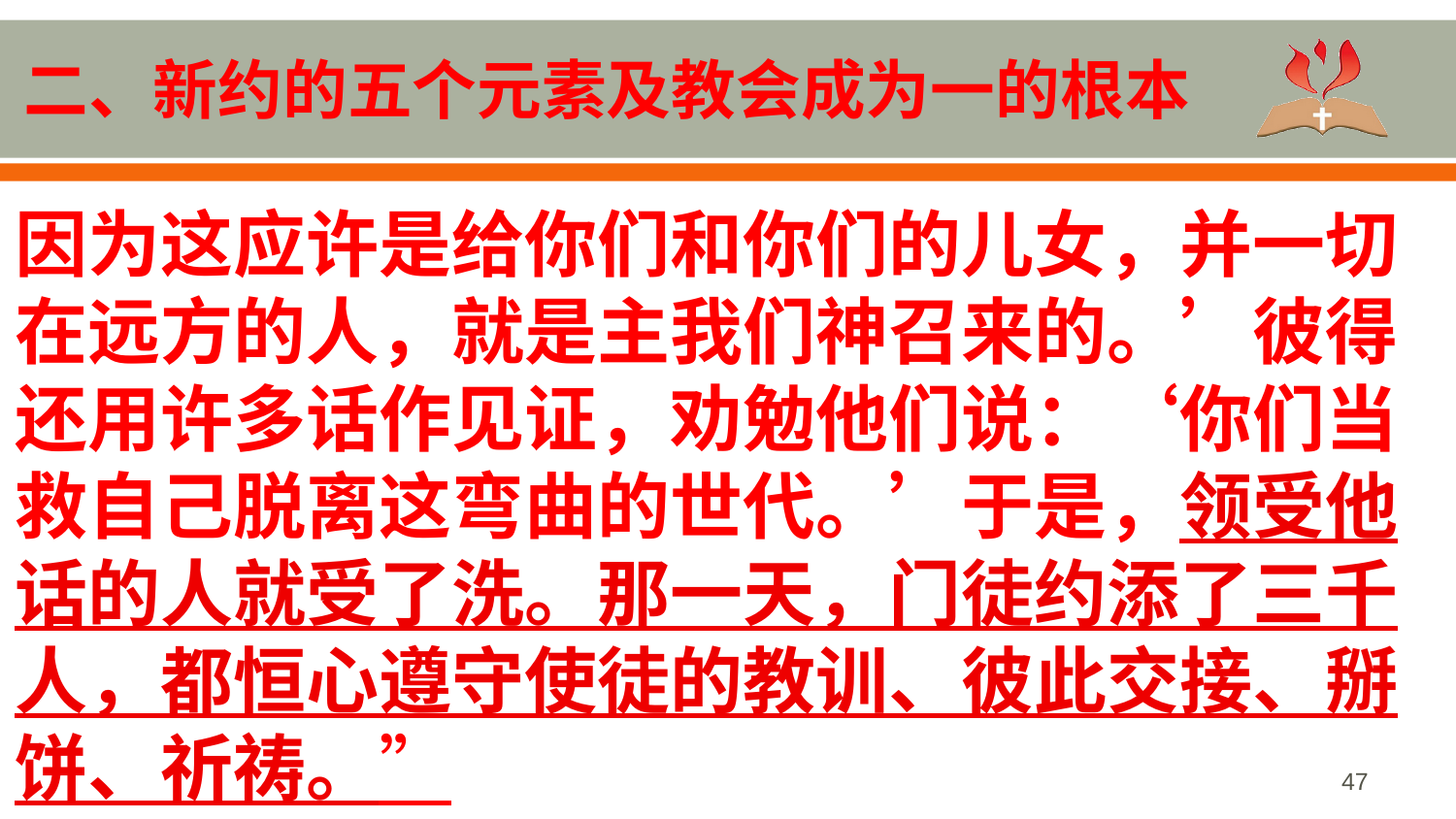

# 二、新约的五个元素及教会成为一的根本
因为这应许是给你们和你们的儿女，并一切在远方的人，就是主我们神召来的。’彼得还用许多话作见证，劝勉他们说：‘你们当救自己脱离这弯曲的世代。’于是，领受他话的人就受了洗。那一天，门徒约添了三千人，都恒心遵守使徒的教训、彼此交接、掰饼、祈祷。”

47